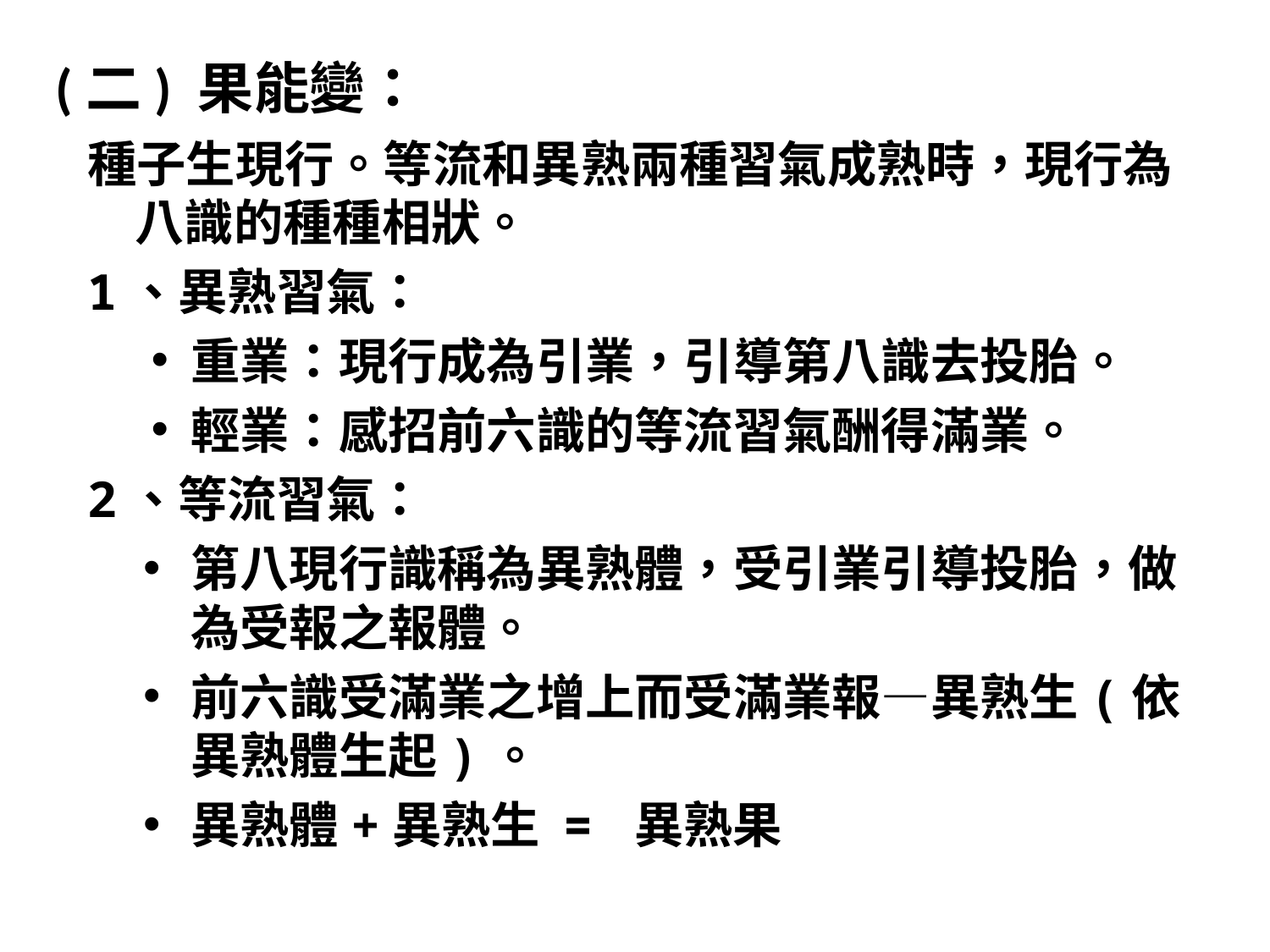

# (二) 果能變：
種子生現行。等流和異熟兩種習氣成熟時，現行為八識的種種相狀。
1、異熟習氣：
重業：現行成為引業，引導第八識去投胎。
輕業：感招前六識的等流習氣酬得滿業。
2、等流習氣：
第八現行識稱為異熟體，受引業引導投胎，做為受報之報體。
前六識受滿業之增上而受滿業報—異熟生(依異熟體生起)。
異熟體+異熟生 = 異熟果